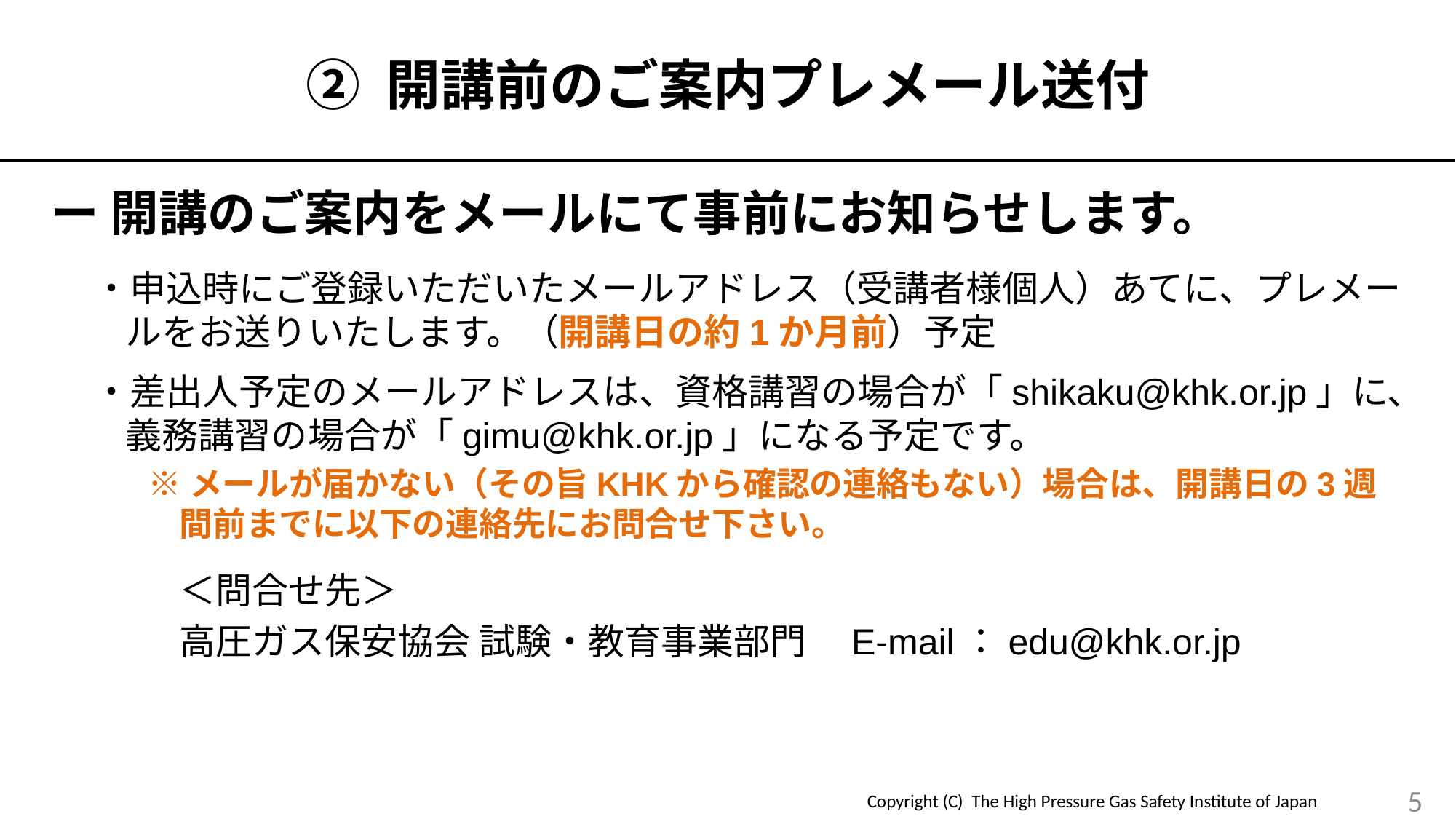

# ② 開講前のご案内プレメール送付
ー 開講のご案内をメールにて事前にお知らせします。

・申込時にご登録いただいたメールアドレス（受講者様個人）あてに、プレメールをお送りいたします。（開講日の約1か月前）予定
・差出人予定のメールアドレスは、資格講習の場合が「shikaku@khk.or.jp」に、義務講習の場合が「gimu@khk.or.jp」になる予定です。
※メールが届かない（その旨KHKから確認の連絡もない）場合は、開講日の3週間前までに以下の連絡先にお問合せ下さい。

＜問合せ先＞
高圧ガス保安協会 試験・教育事業部門　E-mail：edu@khk.or.jp
5